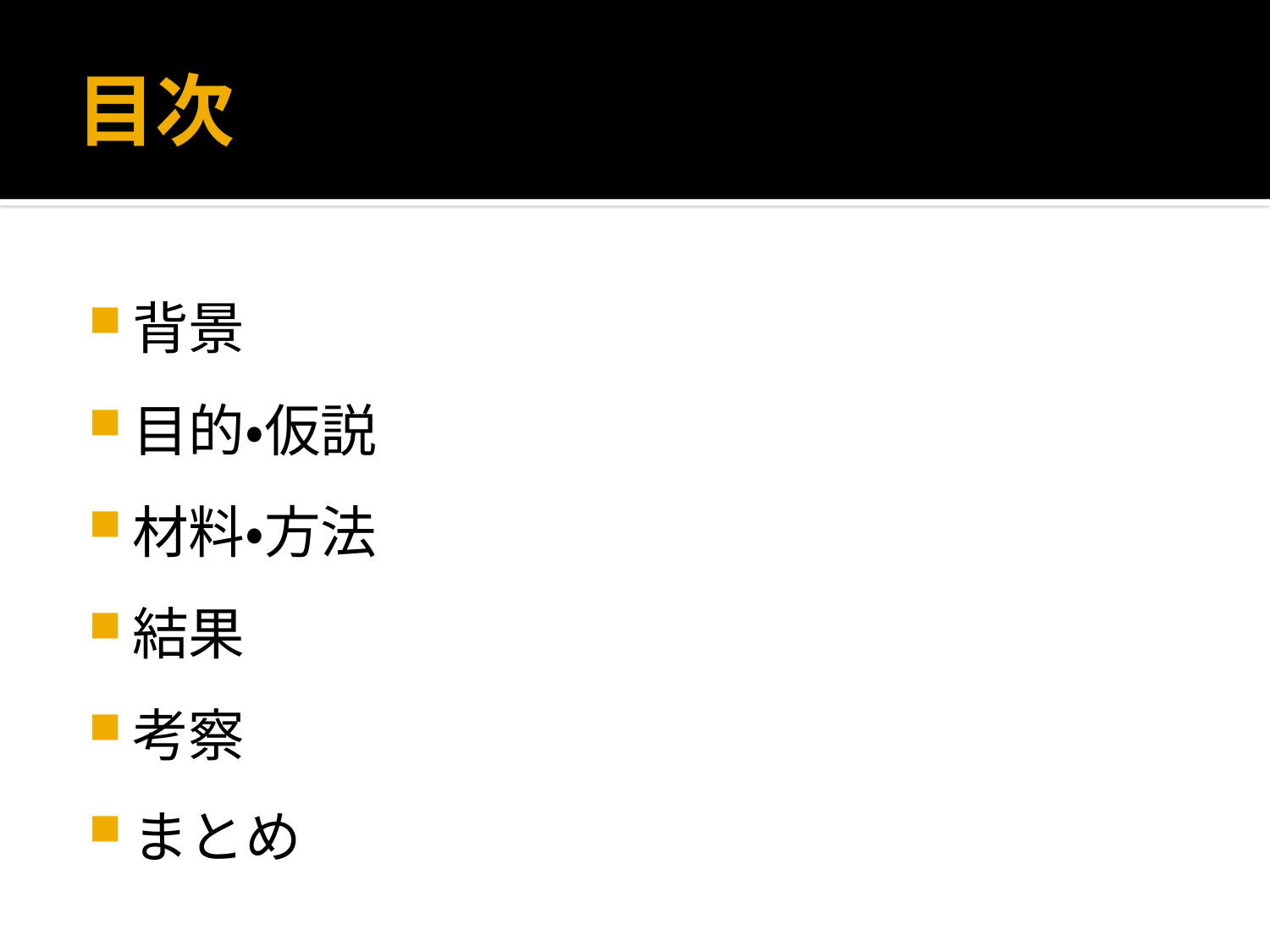

# 目次
背景
目的・仮説
材料・方法
結果
考察
まとめ